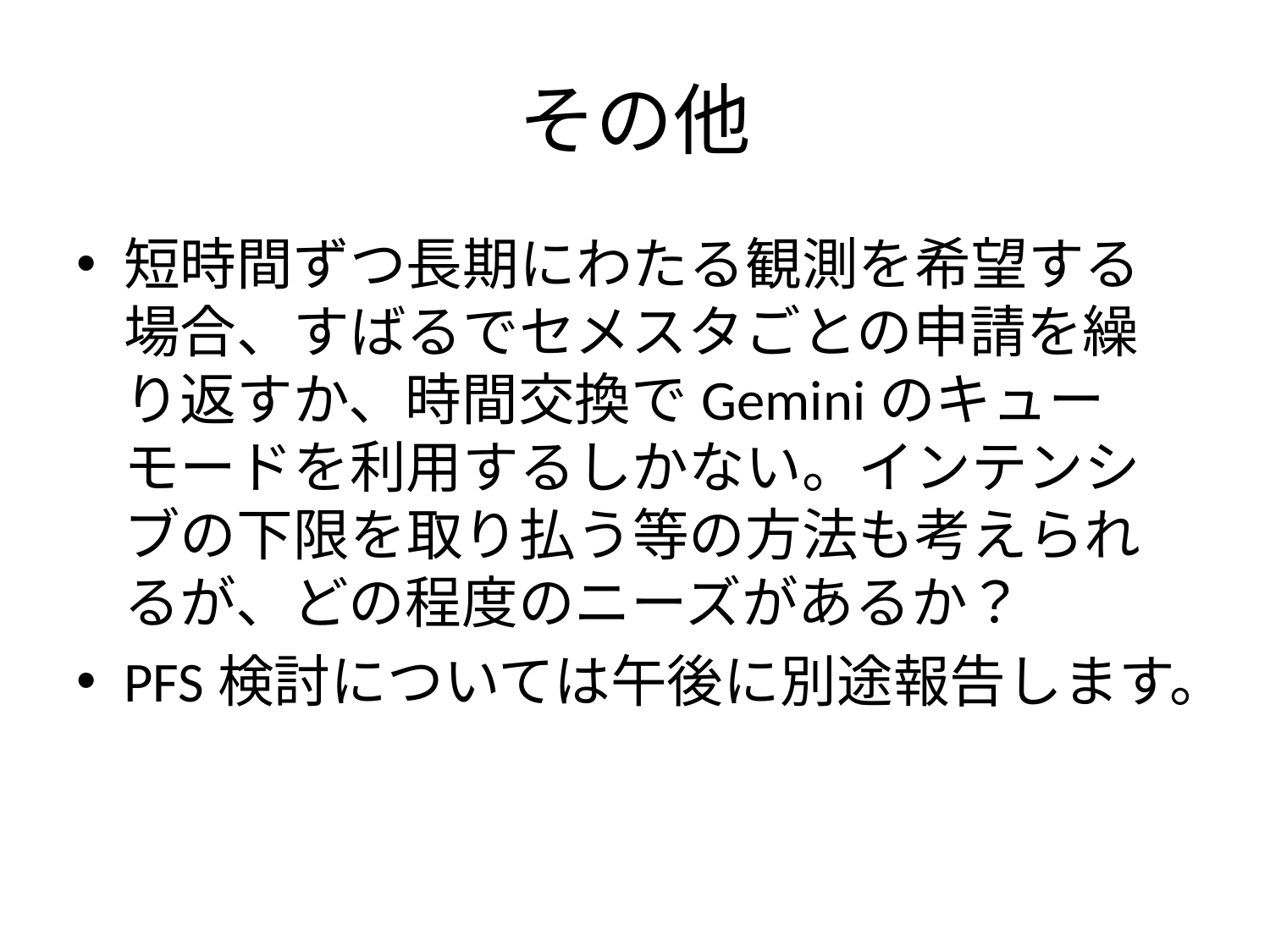

# その他
短時間ずつ長期にわたる観測を希望する場合、すばるでセメスタごとの申請を繰り返すか、時間交換でGeminiのキューモードを利用するしかない。インテンシブの下限を取り払う等の方法も考えられるが、どの程度のニーズがあるか？
PFS検討については午後に別途報告します。